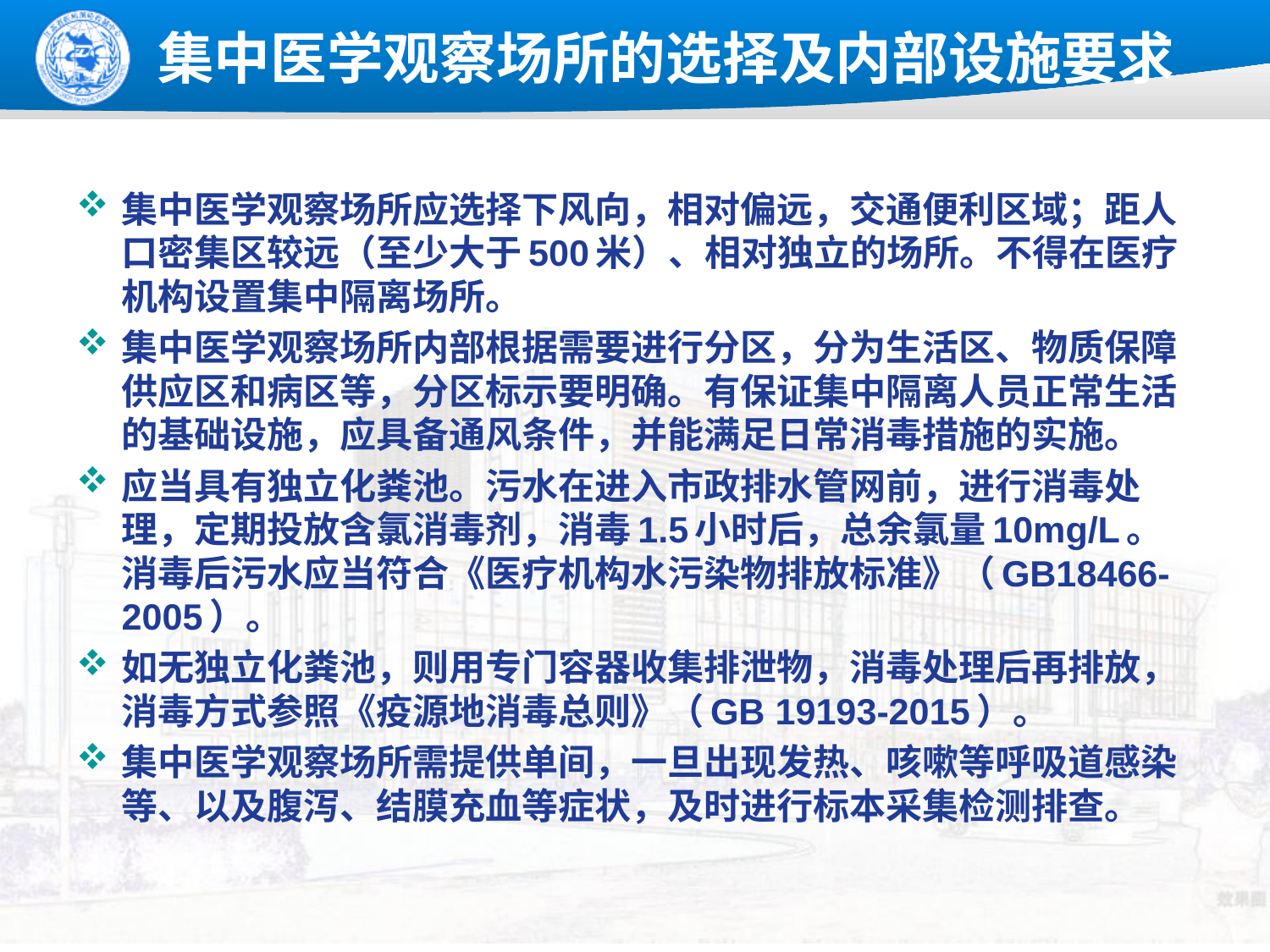

# 集中医学观察场所的选择及内部设施要求
集中医学观察场所应选择下风向，相对偏远，交通便利区域；距人口密集区较远（至少大于500米）、相对独立的场所。不得在医疗机构设置集中隔离场所。
集中医学观察场所内部根据需要进行分区，分为生活区、物质保障供应区和病区等，分区标示要明确。有保证集中隔离人员正常生活的基础设施，应具备通风条件，并能满足日常消毒措施的实施。
应当具有独立化粪池。污水在进入市政排水管网前，进行消毒处理，定期投放含氯消毒剂，消毒1.5小时后，总余氯量10mg/L。消毒后污水应当符合《医疗机构水污染物排放标准》（GB18466-2005）。
如无独立化粪池，则用专门容器收集排泄物，消毒处理后再排放，消毒方式参照《疫源地消毒总则》（GB 19193-2015）。
集中医学观察场所需提供单间，一旦出现发热、咳嗽等呼吸道感染等、以及腹泻、结膜充血等症状，及时进行标本采集检测排查。